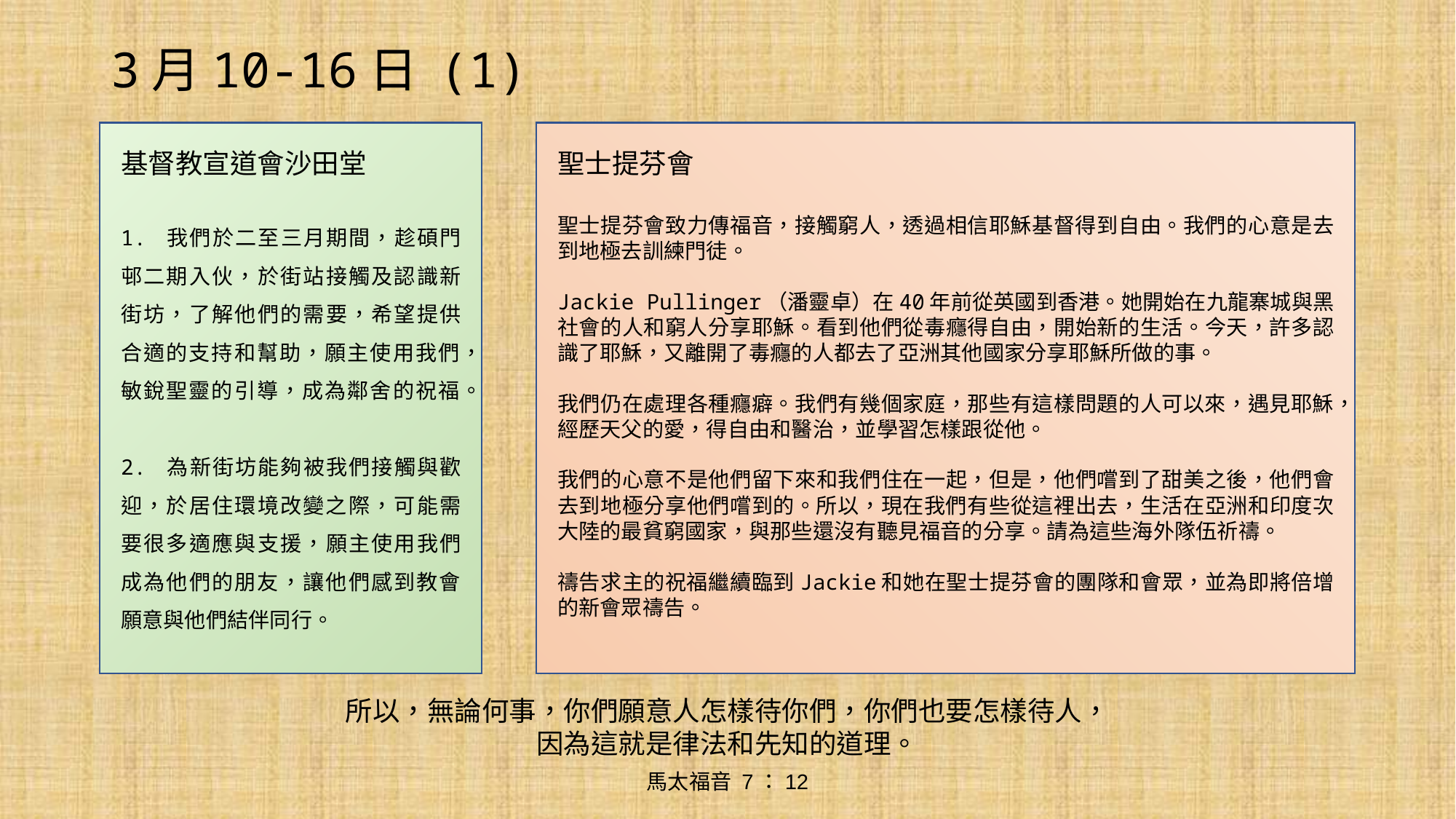

# 3月10-16日 (1)

基督教宣道會沙田堂

1. 我們於二至三月期間，趁碩門邨二期入伙，於街站接觸及認識新街坊，了解他們的需要，希望提供合適的支持和幫助，願主使用我們，敏銳聖靈的引導，成為鄰舍的祝福。

2. 為新街坊能夠被我們接觸與歡迎，於居住環境改變之際，可能需要很多適應與支援，願主使用我們成為他們的朋友，讓他們感到教會願意與他們結伴同行。
聖士提芬會

聖士提芬會致力傳福音，接觸窮人，透過相信耶穌基督得到自由。我們的心意是去到地極去訓練門徒。

Jackie Pullinger（潘靈卓）在40年前從英國到香港。她開始在九龍寨城與黑社會的人和窮人分享耶穌。看到他們從毒癮得自由，開始新的生活。今天，許多認識了耶穌，又離開了毒癮的人都去了亞洲其他國家分享耶穌所做的事。

我們仍在處理各種癮癖。我們有幾個家庭，那些有這樣問題的人可以來，遇見耶穌，經歷天父的愛，得自由和醫治，並學習怎樣跟從他。

我們的心意不是他們留下來和我們住在一起，但是，他們嚐到了甜美之後，他們會去到地極分享他們嚐到的。所以，現在我們有些從這裡出去，生活在亞洲和印度次大陸的最貧窮國家，與那些還沒有聽見福音的分享。請為這些海外隊伍祈禱。

禱告求主的祝福繼續臨到Jackie和她在聖士提芬會的團隊和會眾，並為即將倍增的新會眾禱告。
所以，無論何事，你們願意人怎樣待你們，你們也要怎樣待人，
因為這就是律法和先知的道理。
馬太福音 7：12